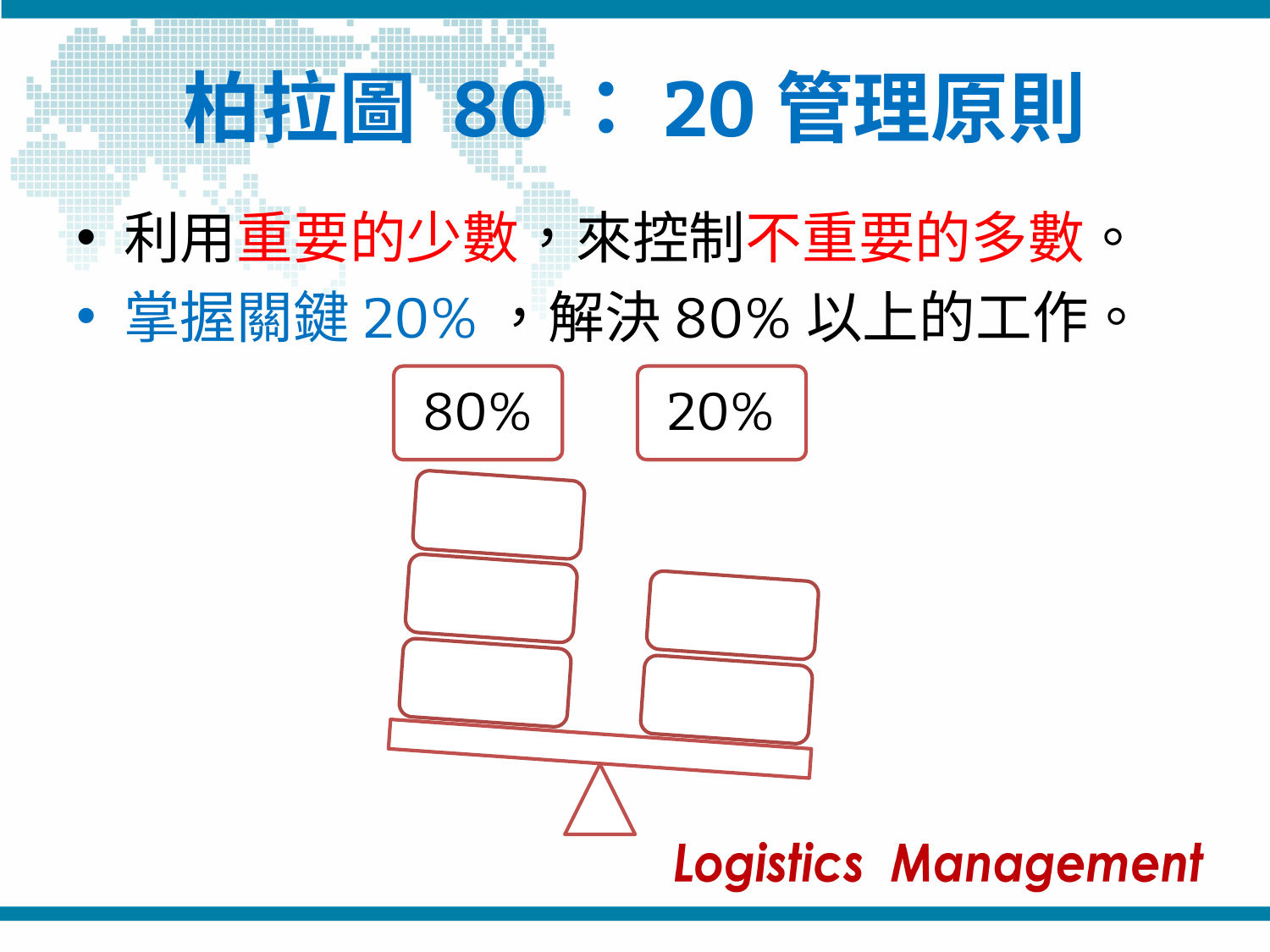

# 柏拉圖 80：20管理原則
利用重要的少數，來控制不重要的多數。
掌握關鍵20%，解決80%以上的工作。
80%
20%